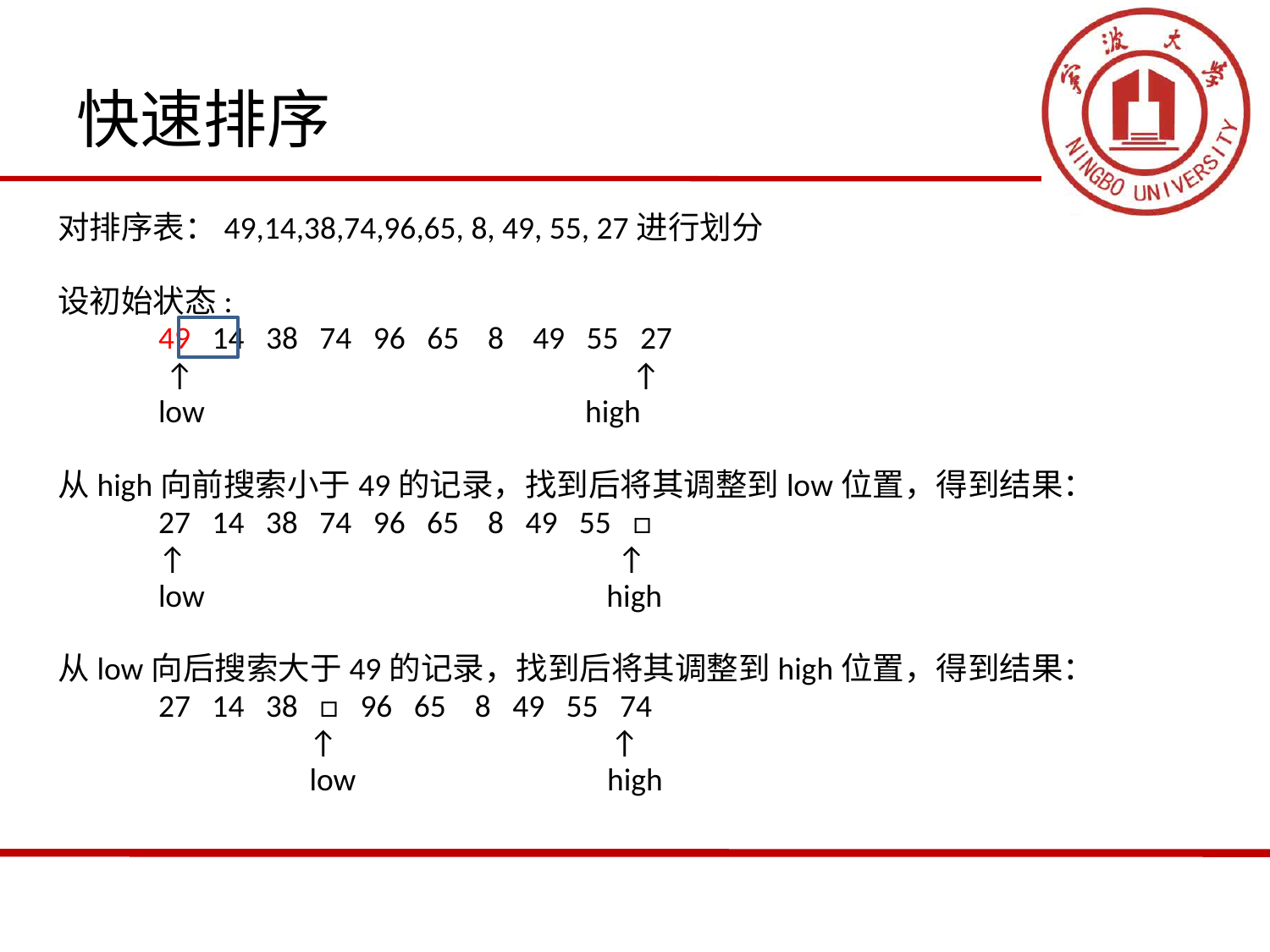

# 快速排序
对排序表：49,14,38,74,96,65, 8, 49, 55, 27进行划分

设初始状态:
              49   14   38   74   96   65    8    49   55   27
               ↑                                                             ↑
              low                                                     high

从high向前搜索小于49的记录，找到后将其调整到low位置，得到结果：
              27   14   38   74   96   65    8   49   55   □
              ↑                                                            ↑
              low                                                        high

从low向后搜索大于49的记录，找到后将其调整到high位置，得到结果：
              27   14   38   □   96   65    8   49   55   74
                                   ↑                                      ↑
                                   low                                   high